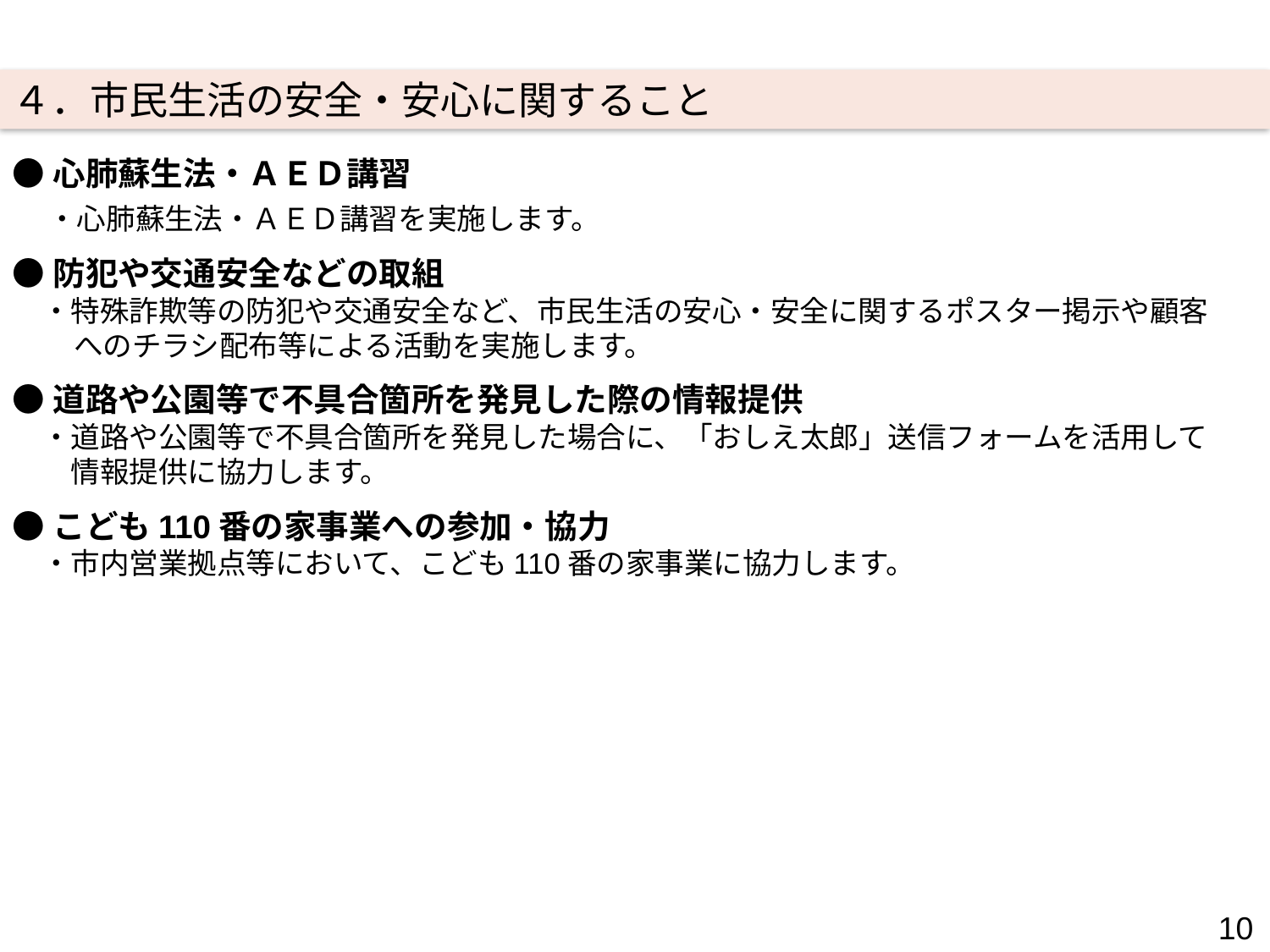

４．市民生活の安全・安心に関すること
●心肺蘇生法・ＡＥＤ講習
　・心肺蘇生法・ＡＥＤ講習を実施します。

●防犯や交通安全などの取組
　・特殊詐欺等の防犯や交通安全など、市民生活の安心・安全に関するポスター掲示や顧客へのチラシ配布等による活動を実施します。

●道路や公園等で不具合箇所を発見した際の情報提供
　・道路や公園等で不具合箇所を発見した場合に、「おしえ太郎」送信フォームを活用して
　　情報提供に協力します。

●こども110番の家事業への参加・協力
　・市内営業拠点等において、こども110番の家事業に協力します。

10